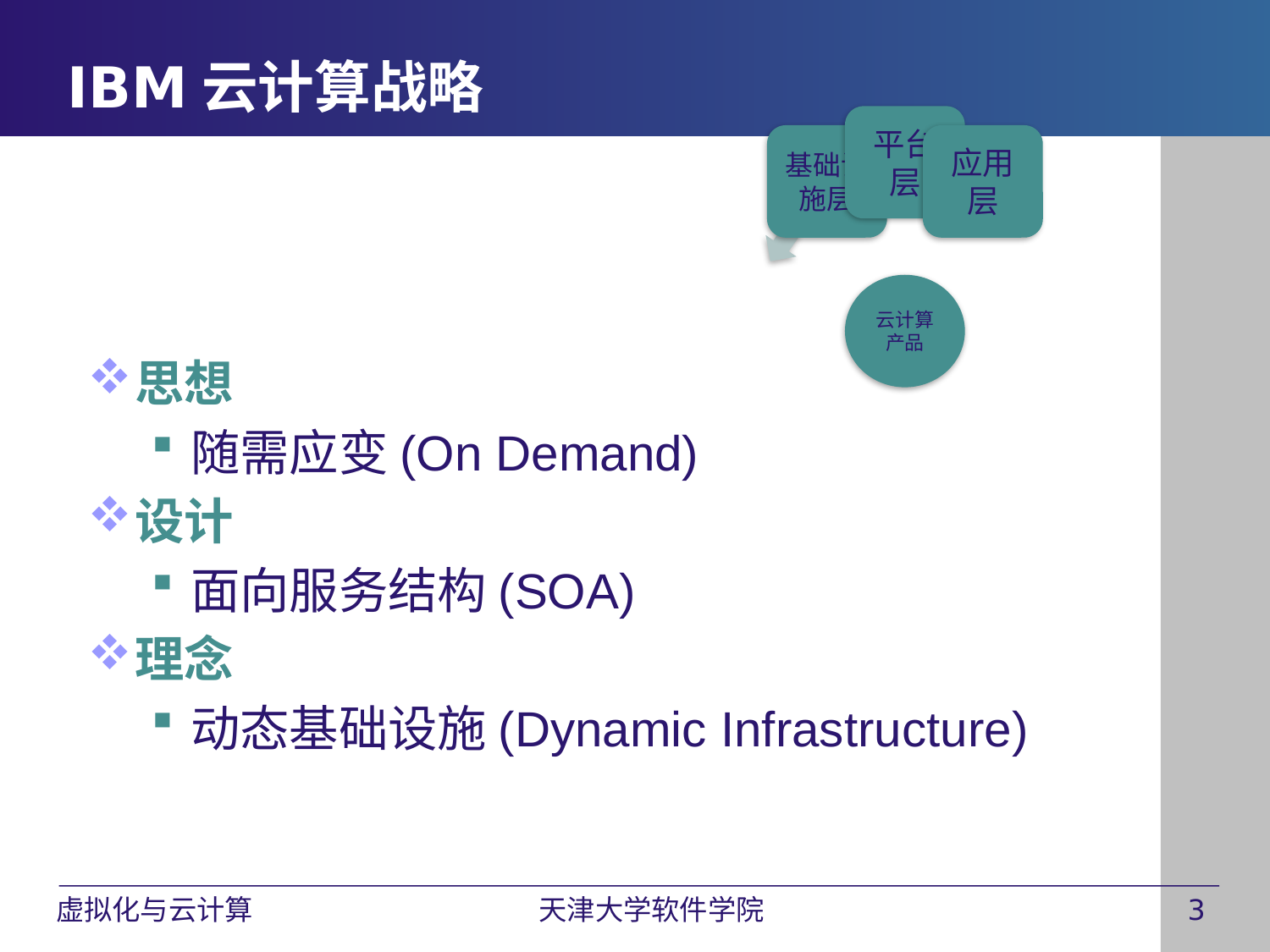

# IBM云计算战略
云计算产品
应用层
思想
随需应变(On Demand)
设计
面向服务结构(SOA)
理念
动态基础设施(Dynamic Infrastructure)